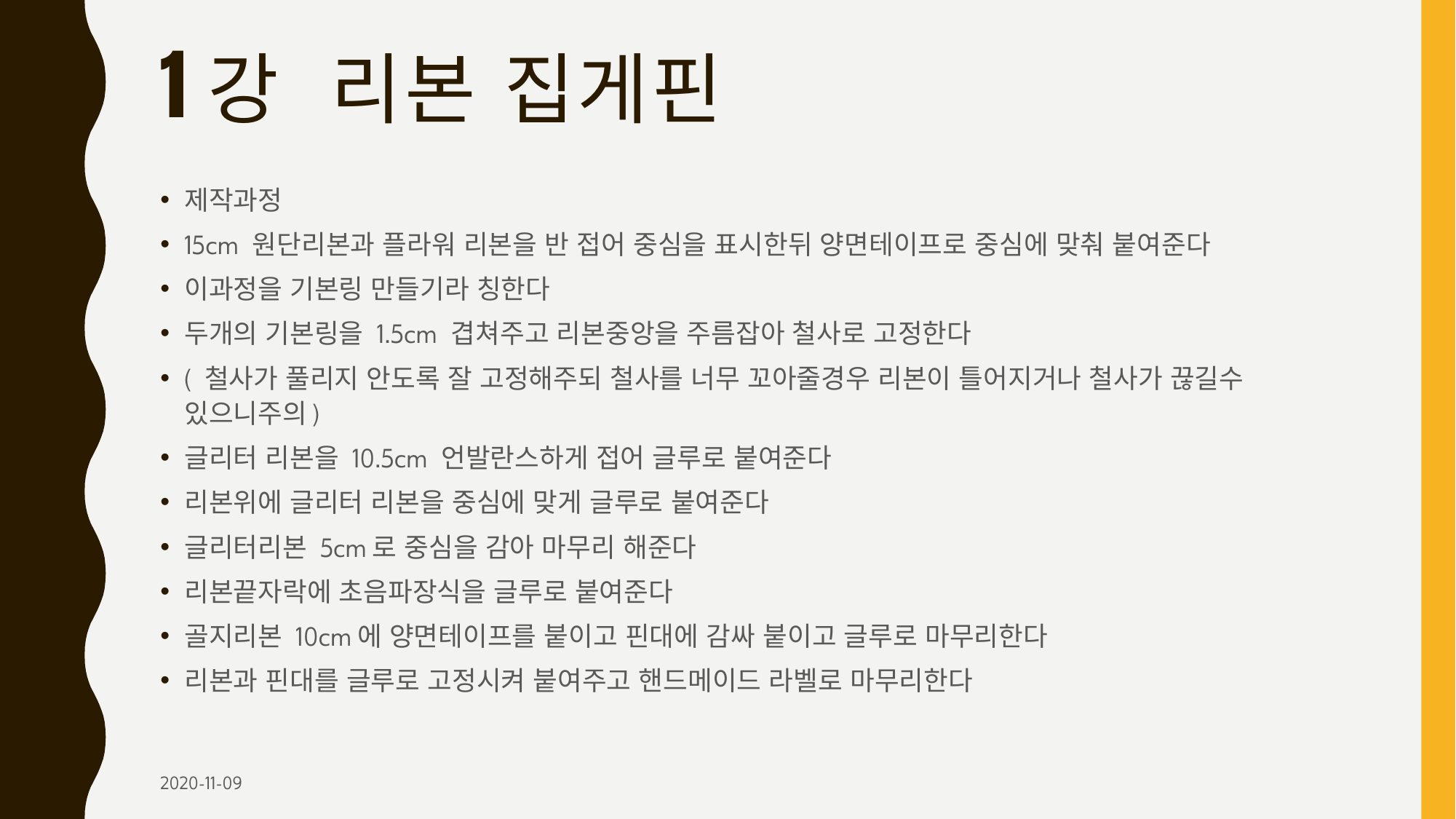

# 1강  리본 집게핀
제작과정
15cm 원단리본과 플라워 리본을 반 접어 중심을 표시한뒤 양면테이프로 중심에 맞춰 붙여준다
이과정을 기본링 만들기라 칭한다
두개의 기본링을 1.5cm 겹쳐주고 리본중앙을 주름잡아 철사로 고정한다
( 철사가 풀리지 안도록 잘 고정해주되 철사를 너무 꼬아줄경우 리본이 틀어지거나 철사가 끊길수 있으니주의)
글리터 리본을 10.5cm 언발란스하게 접어 글루로 붙여준다
리본위에 글리터 리본을 중심에 맞게 글루로 붙여준다
글리터리본 5cm로 중심을 감아 마무리 해준다
리본끝자락에 초음파장식을 글루로 붙여준다
골지리본 10cm에 양면테이프를 붙이고 핀대에 감싸 붙이고 글루로 마무리한다
리본과 핀대를 글루로 고정시켜 붙여주고 핸드메이드 라벨로 마무리한다

2020-11-09